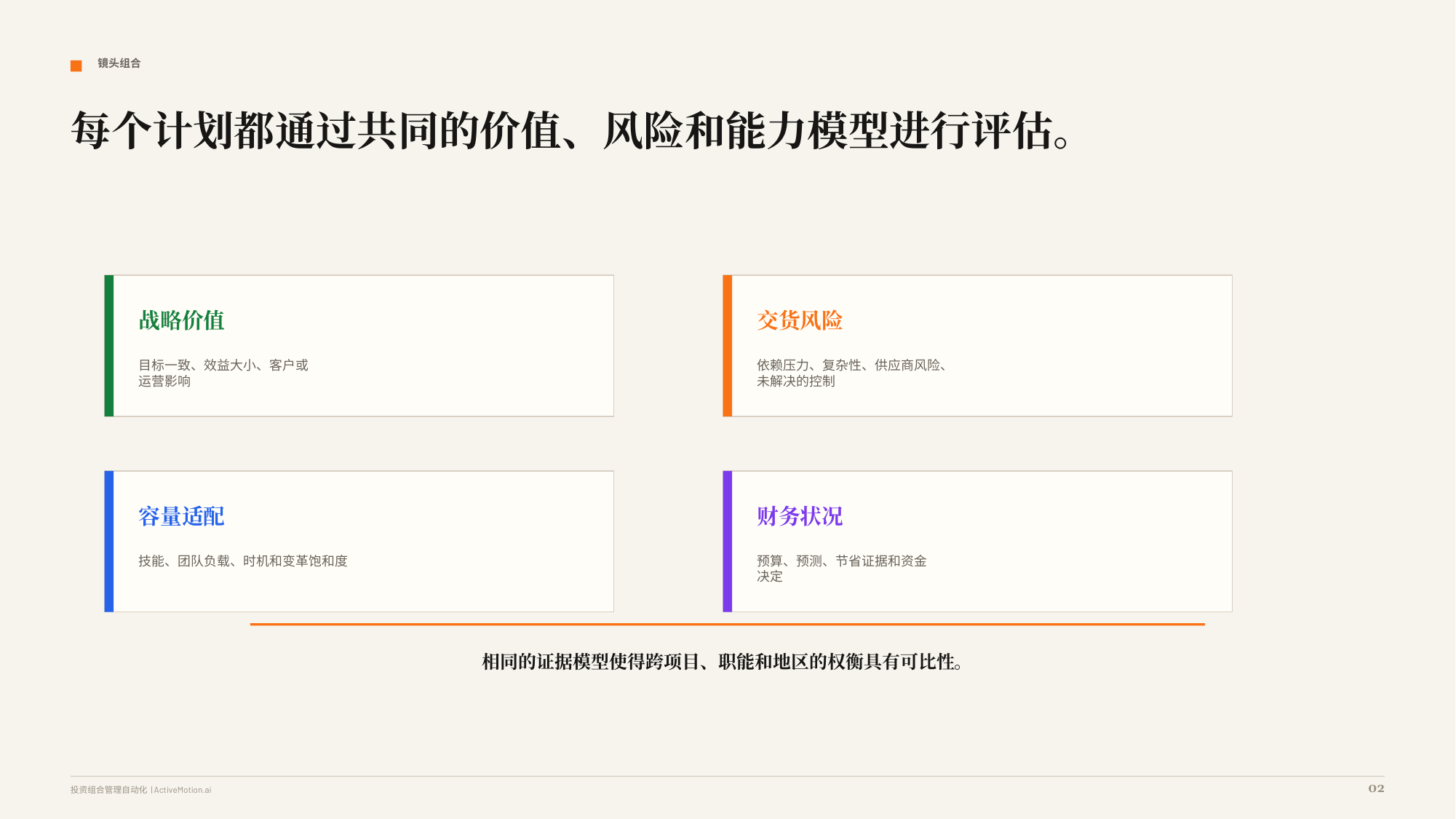

镜头组合

每个计划都通过共同的价值、风险和能力模型进行评估。

战略价值
交货风险
目标一致、效益大小、客户或
运营影响
依赖压力、复杂性、供应商风险、
未解决的控制

容量适配
财务状况
技能、团队负载、时机和变革饱和度
预算、预测、节省证据和资金
决定

相同的证据模型使得跨项目、职能和地区的权衡具有可比性。

02
投资组合管理自动化 | ActiveMotion.ai